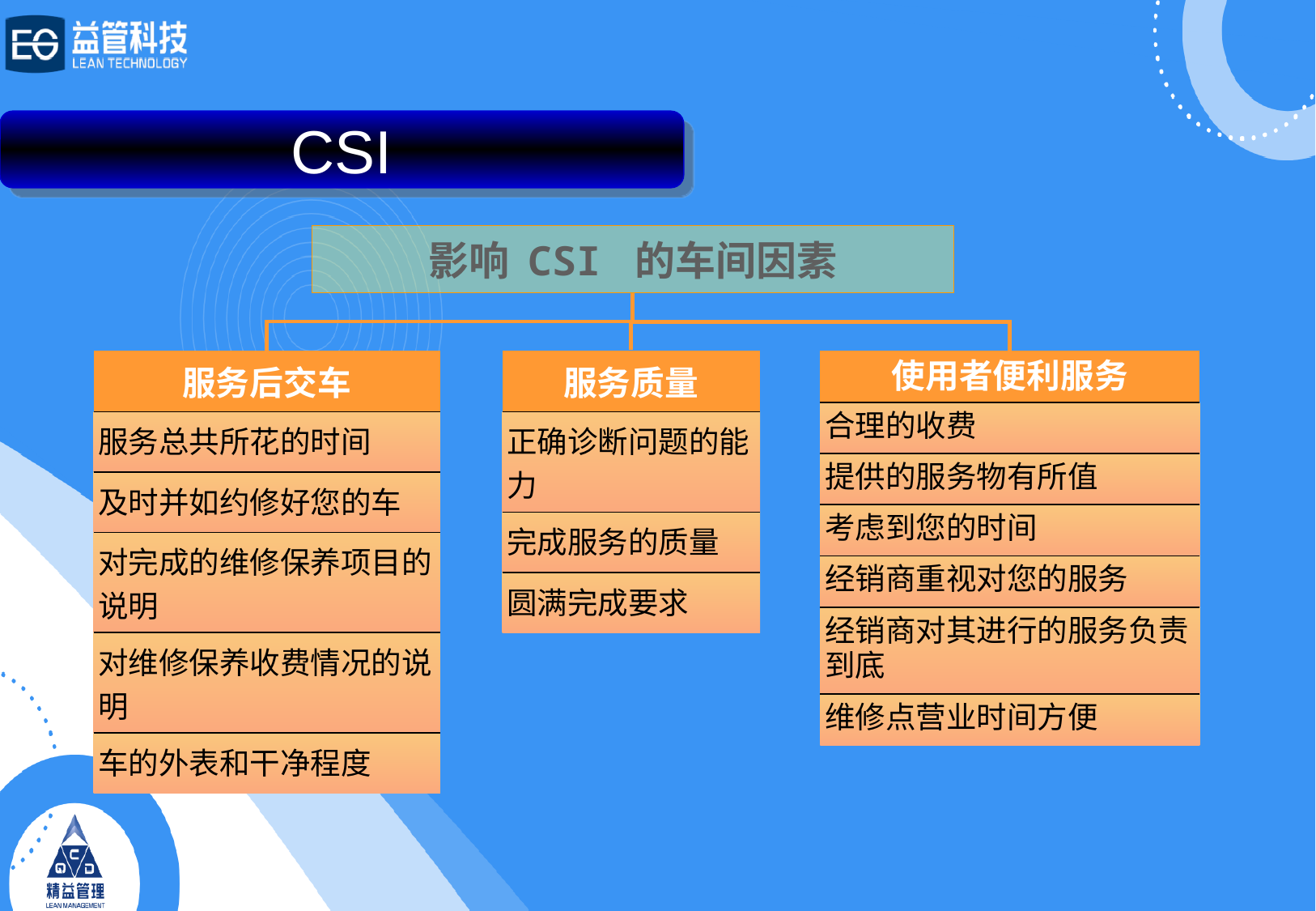

CSI
# 影响 CSI 的车间因素
| 服务后交车 |
| --- |
| 服务总共所花的时间 |
| 及时并如约修好您的车 |
| 对完成的维修保养项目的说明 |
| 对维修保养收费情况的说明 |
| 车的外表和干净程度 |
| 服务质量 |
| --- |
| 正确诊断问题的能力 |
| 完成服务的质量 |
| 圆满完成要求 |
| 使用者便利服务 |
| --- |
| 合理的收费 |
| 提供的服务物有所值 |
| 考虑到您的时间 |
| 经销商重视对您的服务 |
| 经销商对其进行的服务负责到底 |
| 维修点营业时间方便 |